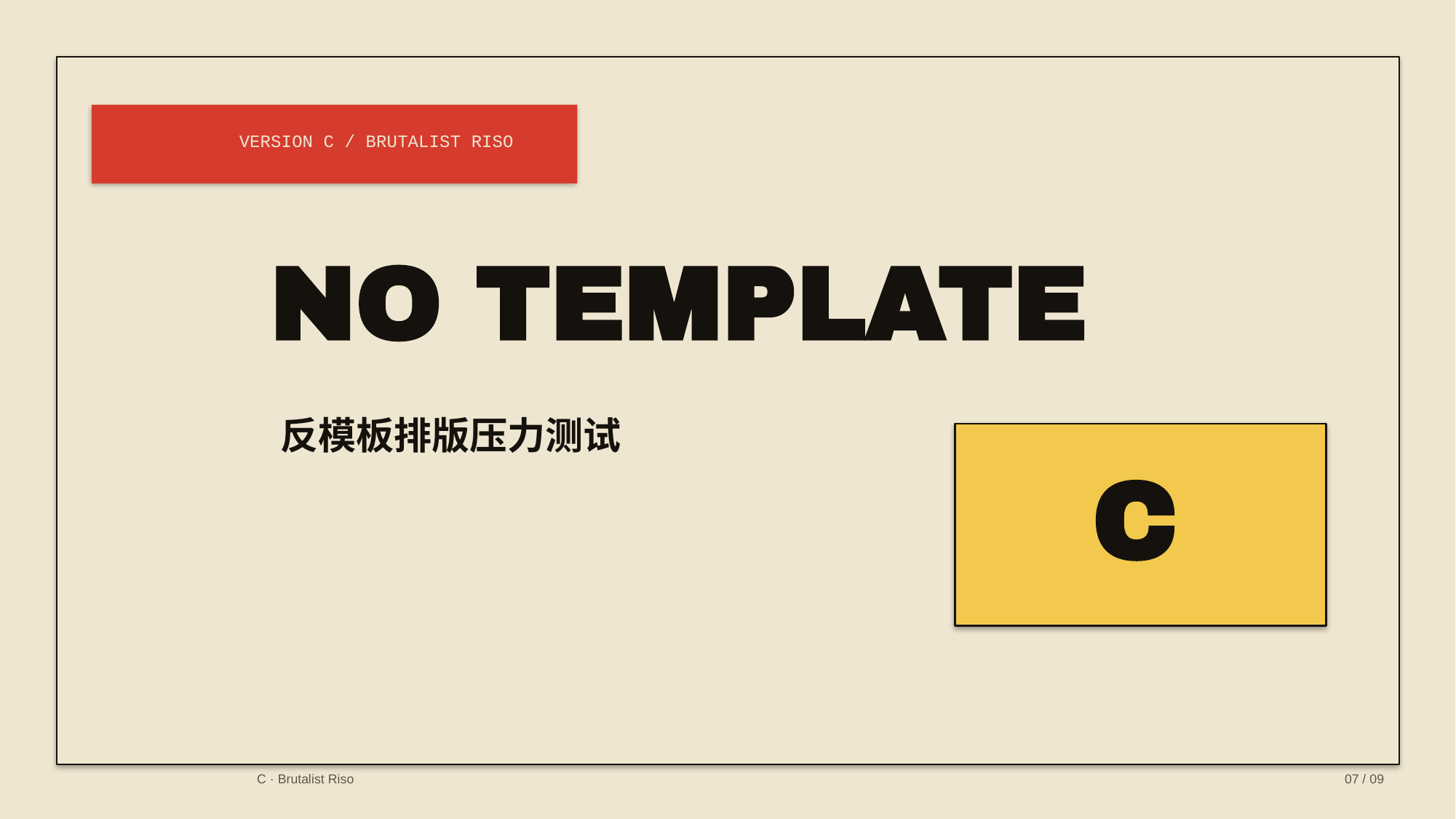

VERSION C / BRUTALIST RISO
NO TEMPLATE
反模板排版压力测试

C
C · Brutalist Riso
07 / 09